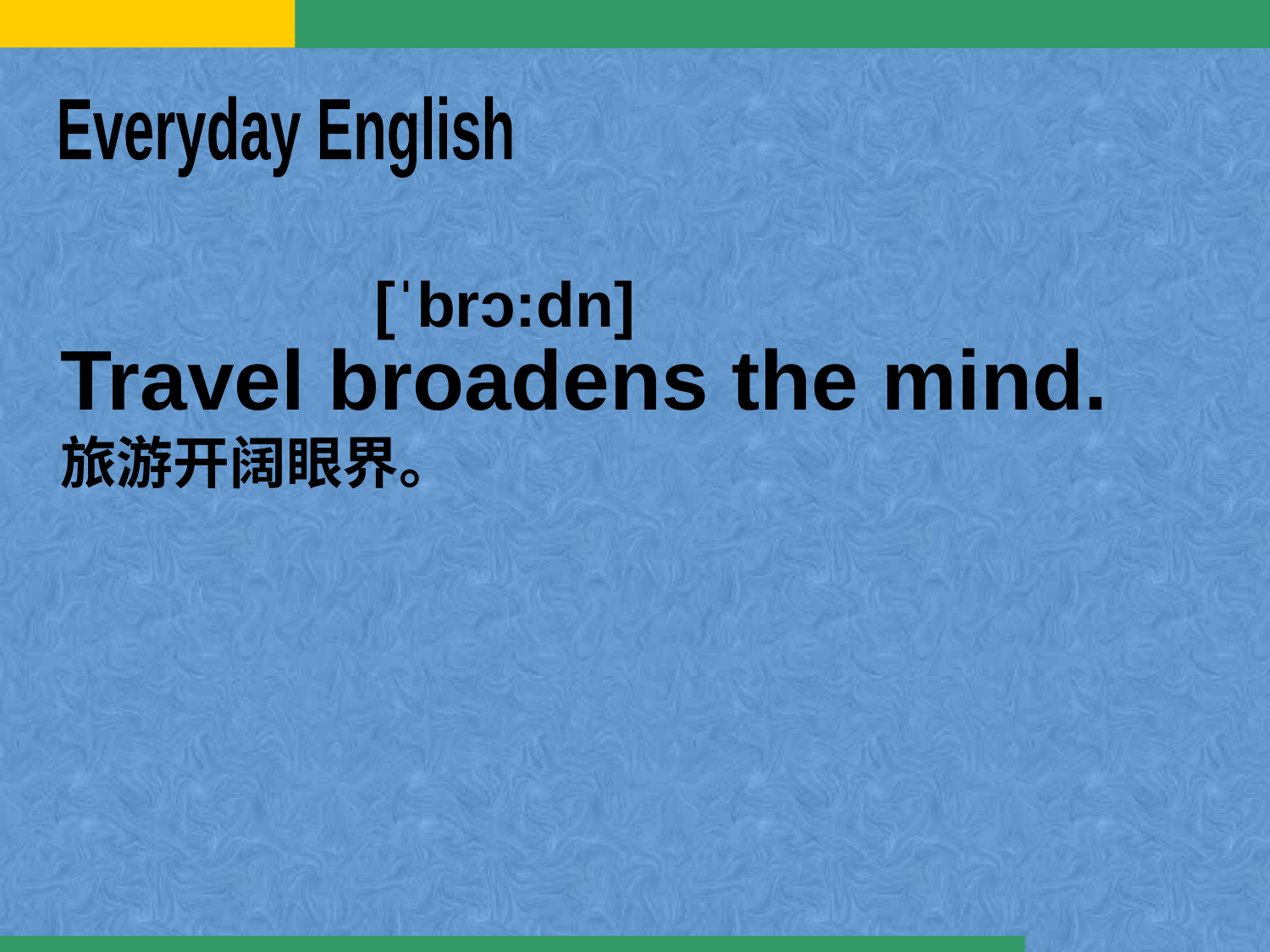

Everyday English
[ˈbrɔ:dn]
# Travel broadens the mind. 旅游开阔眼界。